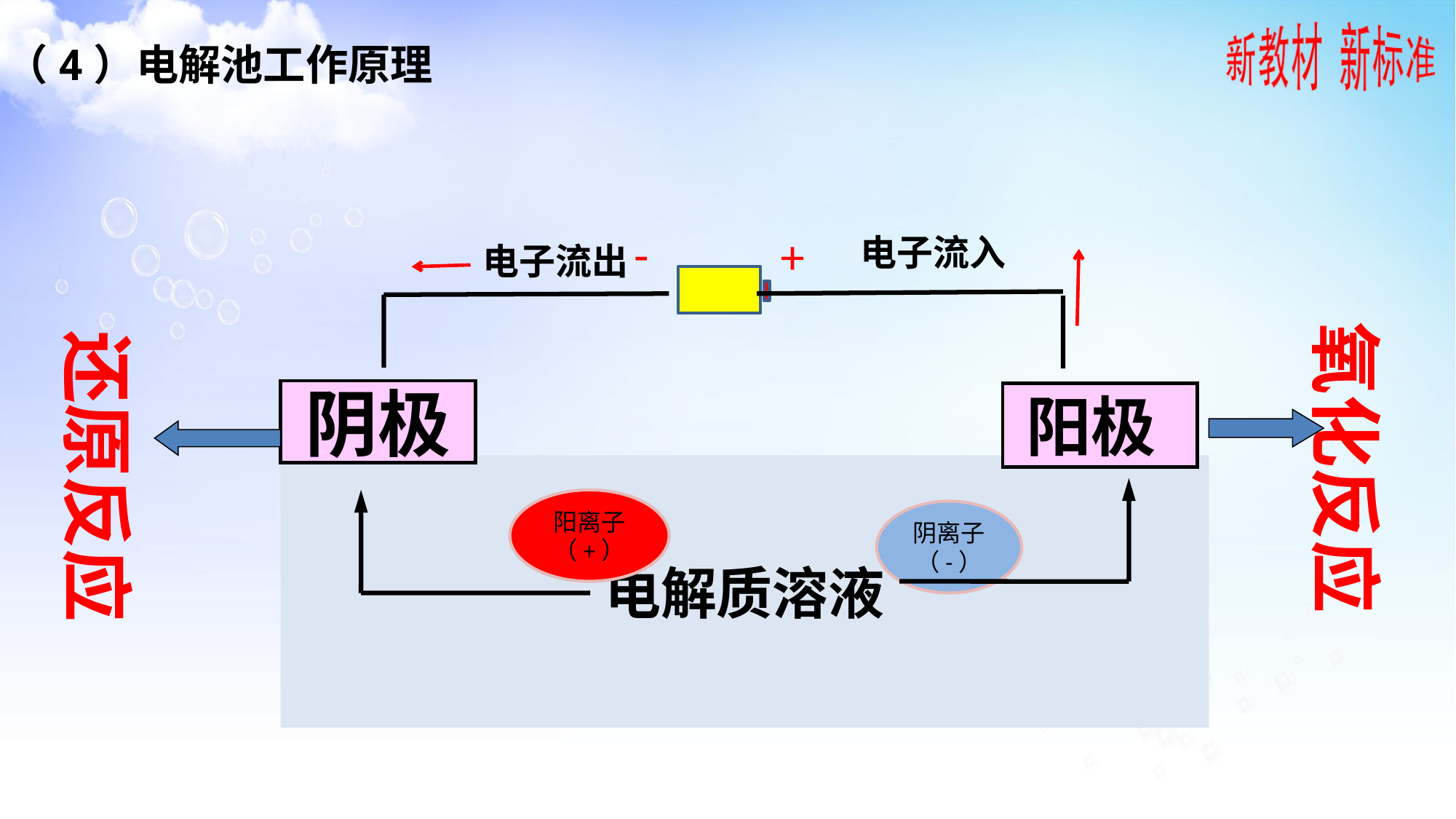

（4）电解池工作原理
-
+
电子流入
电子流出

氧化反应
还原反应
阴极
阳极

电解质溶液

阳离子
（+）

阴离子
（-）